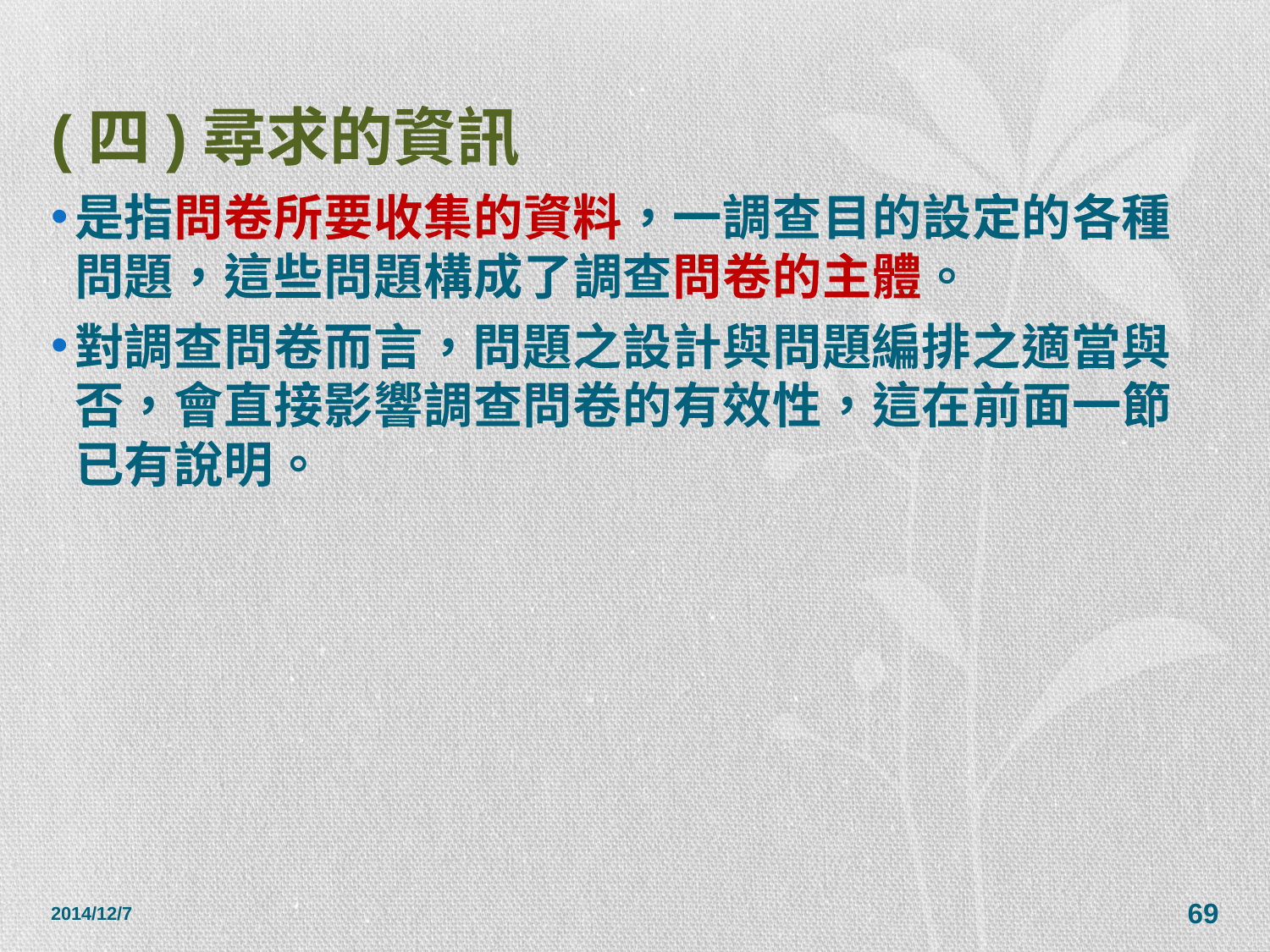

# (四)尋求的資訊
是指問卷所要收集的資料，一調查目的設定的各種問題，這些問題構成了調查問卷的主體。
對調查問卷而言，問題之設計與問題編排之適當與否，會直接影響調查問卷的有效性，這在前面一節已有說明。
2014/12/7
69